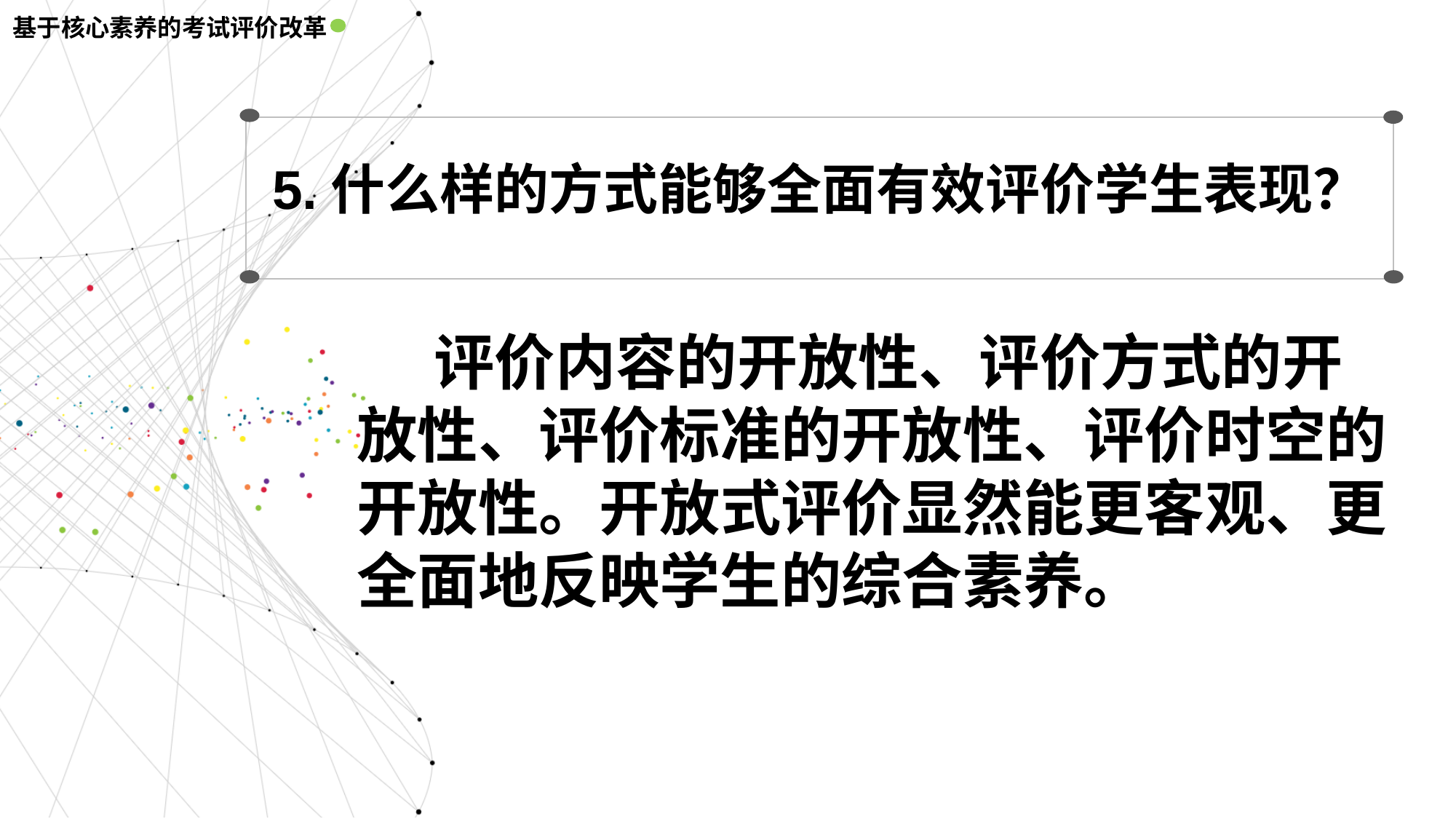

基于核心素养的考试评价改革

5.什么样的方式能够全面有效评价学生表现？

评价内容的开放性、评价方式的开放性、评价标准的开放性、评价时空的开放性。开放式评价显然能更客观、更全面地反映学生的综合素养。